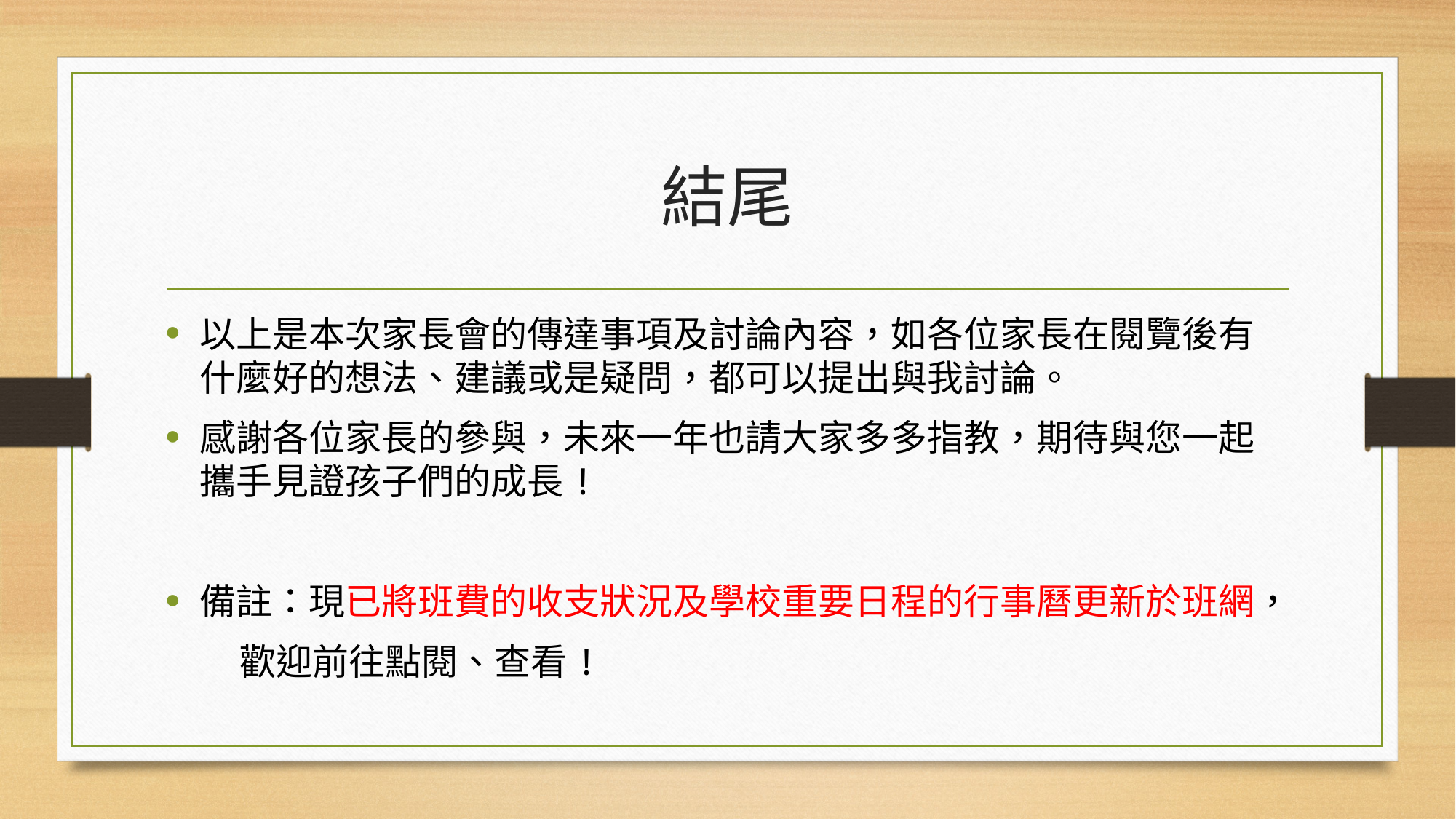

# 結尾
以上是本次家長會的傳達事項及討論內容，如各位家長在閱覽後有什麼好的想法、建議或是疑問，都可以提出與我討論。
感謝各位家長的參與，未來一年也請大家多多指教，期待與您一起攜手見證孩子們的成長!

備註：現已將班費的收支狀況及學校重要日程的行事曆更新於班網，
        歡迎前往點閱、查看!